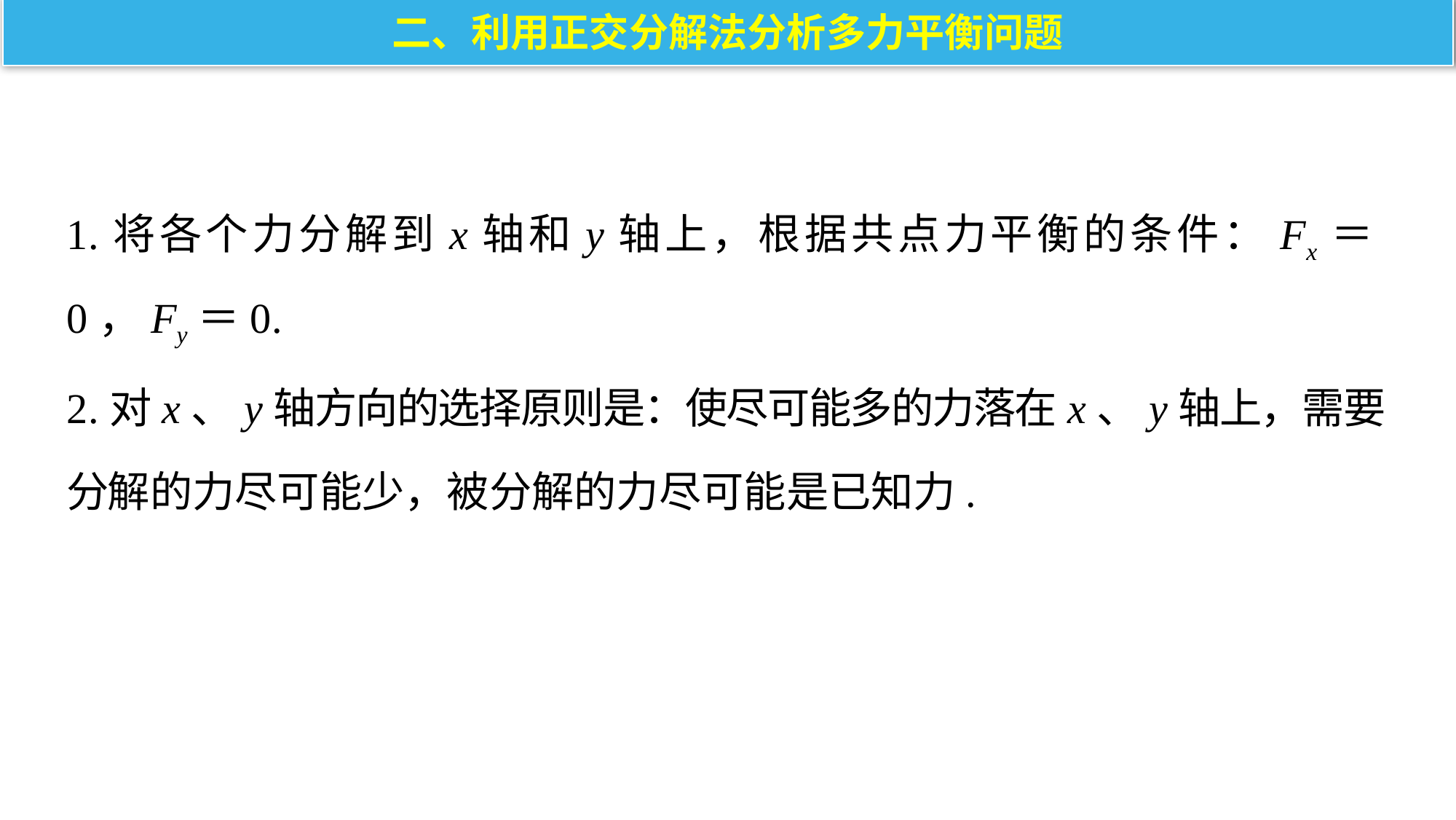

二、利用正交分解法分析多力平衡问题
1.将各个力分解到x轴和y轴上，根据共点力平衡的条件：Fx＝0，Fy＝0.
2.对x、y轴方向的选择原则是：使尽可能多的力落在x、y轴上，需要分解的力尽可能少，被分解的力尽可能是已知力.